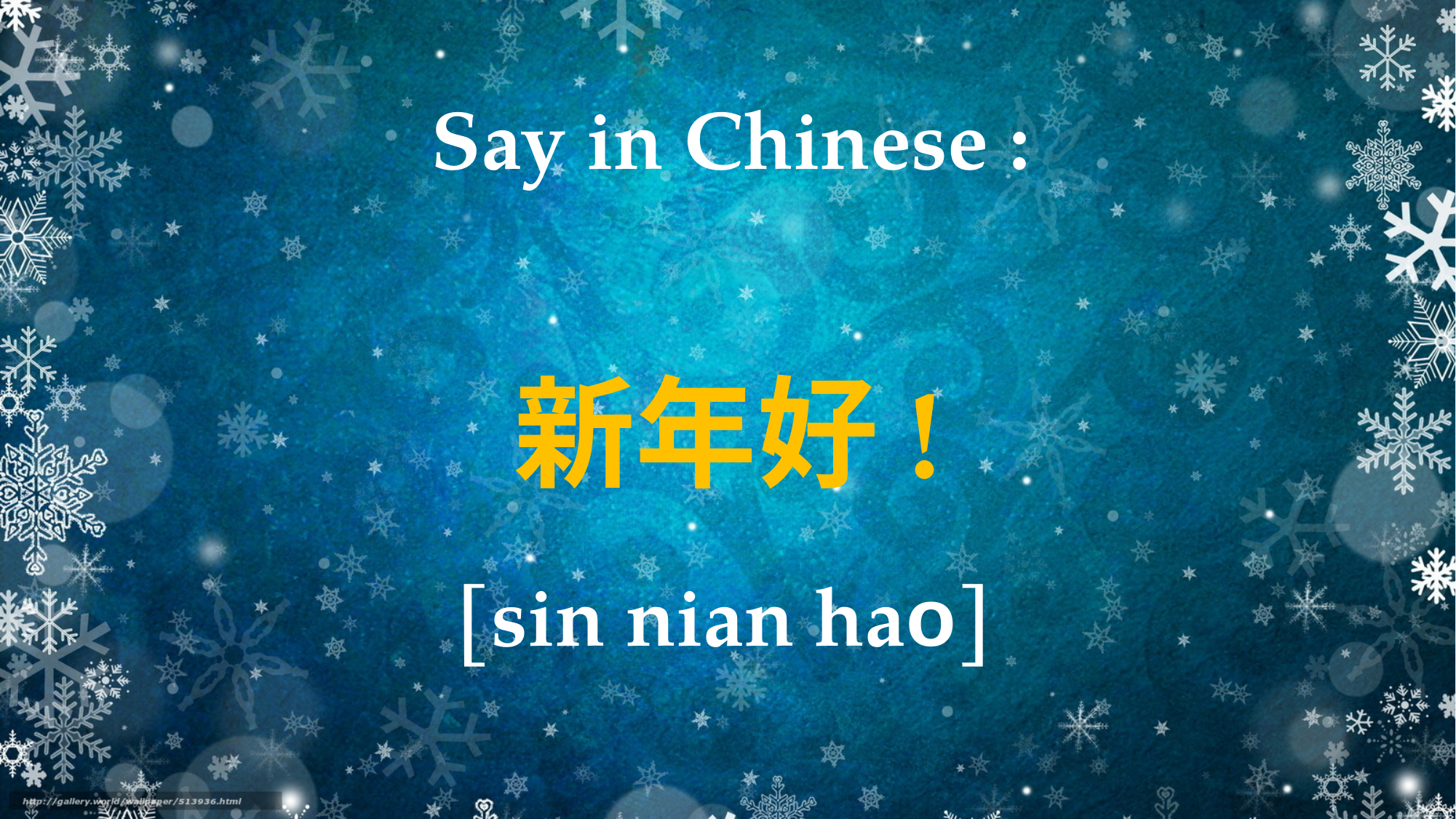

Say in Chinese :
新年好!
[sin nian haо]